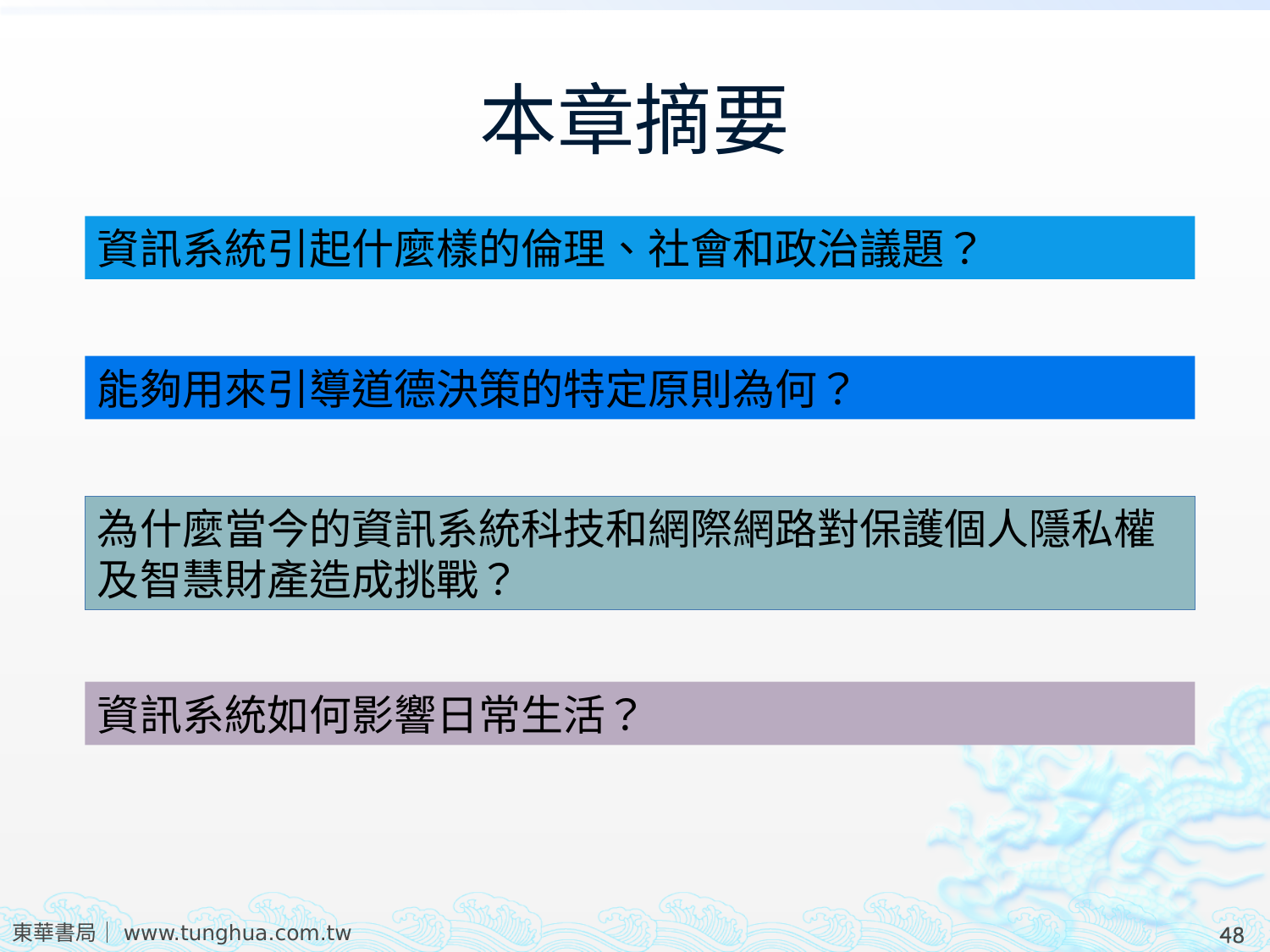

# 本章摘要
資訊系統引起什麼樣的倫理、社會和政治議題？
能夠用來引導道德決策的特定原則為何？
為什麼當今的資訊系統科技和網際網路對保護個人隱私權及智慧財產造成挑戰？
資訊系統如何影響日常生活？